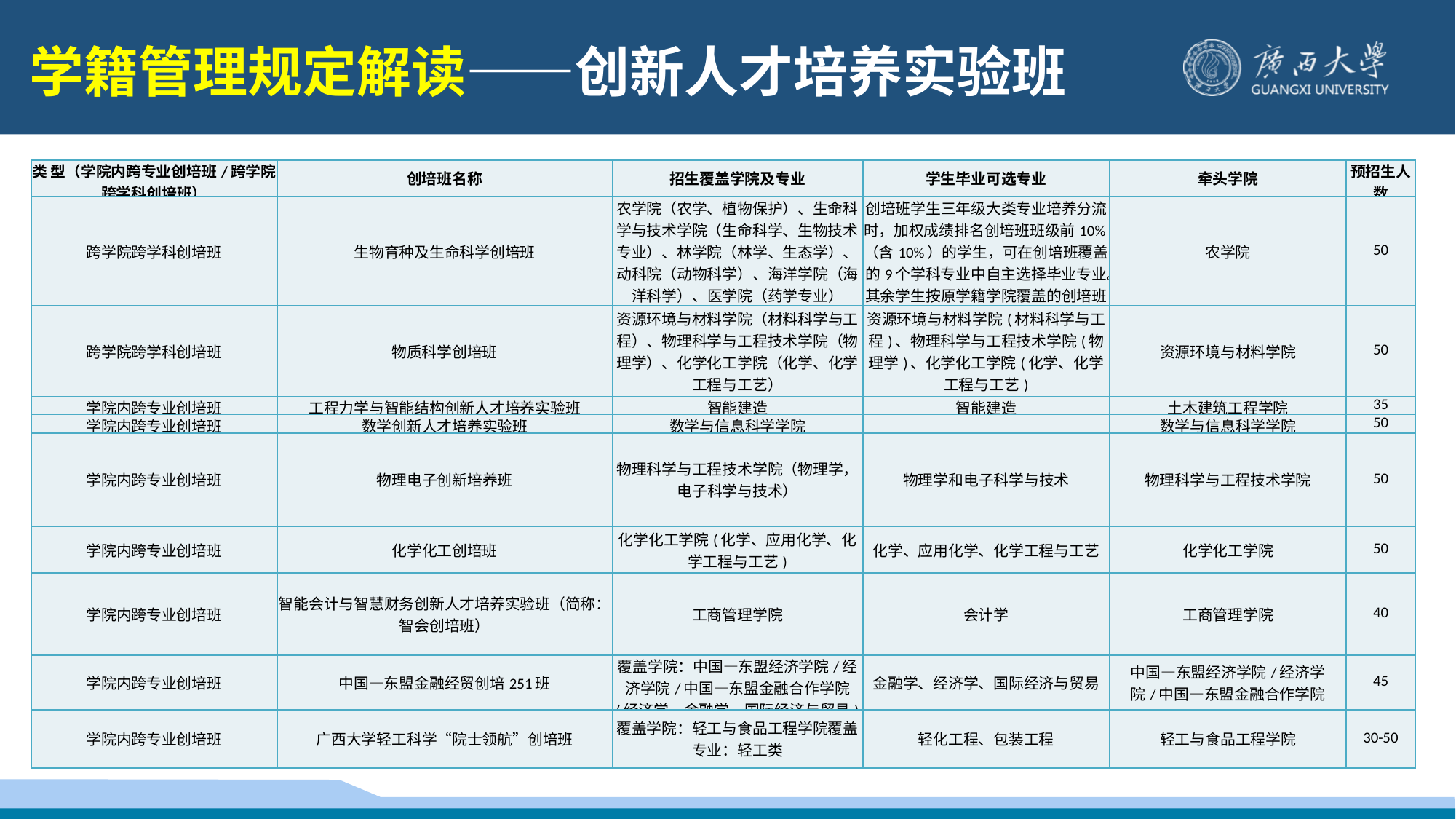

学籍管理规定解读——创新人才培养实验班
| 类 型（学院内跨专业创培班/跨学院跨学科创培班） | 创培班名称 | 招生覆盖学院及专业 | 学生毕业可选专业 | 牵头学院 | 预招生人数 |
| --- | --- | --- | --- | --- | --- |
| 跨学院跨学科创培班 | 生物育种及生命科学创培班 | 农学院（农学、植物保护）、生命科学与技术学院（生命科学、生物技术专业）、林学院（林学、生态学）、动科院（动物科学）、海洋学院（海洋科学）、医学院（药学专业） | 创培班学生三年级大类专业培养分流时，加权成绩排名创培班班级前10%（含10%）的学生，可在创培班覆盖的9个学科专业中自主选择毕业专业。其余学生按原学籍学院覆盖的创培班学科专业选择毕业专业。 | 农学院 | 50 |
| 跨学院跨学科创培班 | 物质科学创培班 | 资源环境与材料学院（材料科学与工程）、物理科学与工程技术学院（物理学）、化学化工学院（化学、化学工程与工艺） | 资源环境与材料学院(材料科学与工程)、物理科学与工程技术学院(物理学)、化学化工学院(化学、化学工程与工艺) | 资源环境与材料学院 | 50 |
| 学院内跨专业创培班 | 工程力学与智能结构创新人才培养实验班 | 智能建造 | 智能建造 | 土木建筑工程学院 | 35 |
| 学院内跨专业创培班 | 数学创新人才培养实验班 | 数学与信息科学学院 |  | 数学与信息科学学院 | 50 |
| 学院内跨专业创培班 | 物理电子创新培养班 | 物理科学与工程技术学院（物理学，电子科学与技术） | 物理学和电子科学与技术 | 物理科学与工程技术学院 | 50 |
| 学院内跨专业创培班 | 化学化工创培班 | 化学化工学院(化学、应用化学、化学工程与工艺) | 化学、应用化学、化学工程与工艺 | 化学化工学院 | 50 |
| 学院内跨专业创培班 | 智能会计与智慧财务创新人才培养实验班（简称：智会创培班） | 工商管理学院 | 会计学 | 工商管理学院 | 40 |
| 学院内跨专业创培班 | 中国—东盟金融经贸创培251班 | 覆盖学院：中国—东盟经济学院/经济学院/中国—东盟金融合作学院 (经济学、金融学、国际经济与贸易) | 金融学、经济学、国际经济与贸易 | 中国—东盟经济学院/经济学院/中国—东盟金融合作学院 | 45 |
| 学院内跨专业创培班 | 广西大学轻工科学“院士领航”创培班 | 覆盖学院：轻工与食品工程学院覆盖专业：轻工类 | 轻化工程、包装工程 | 轻工与食品工程学院 | 30-50 |